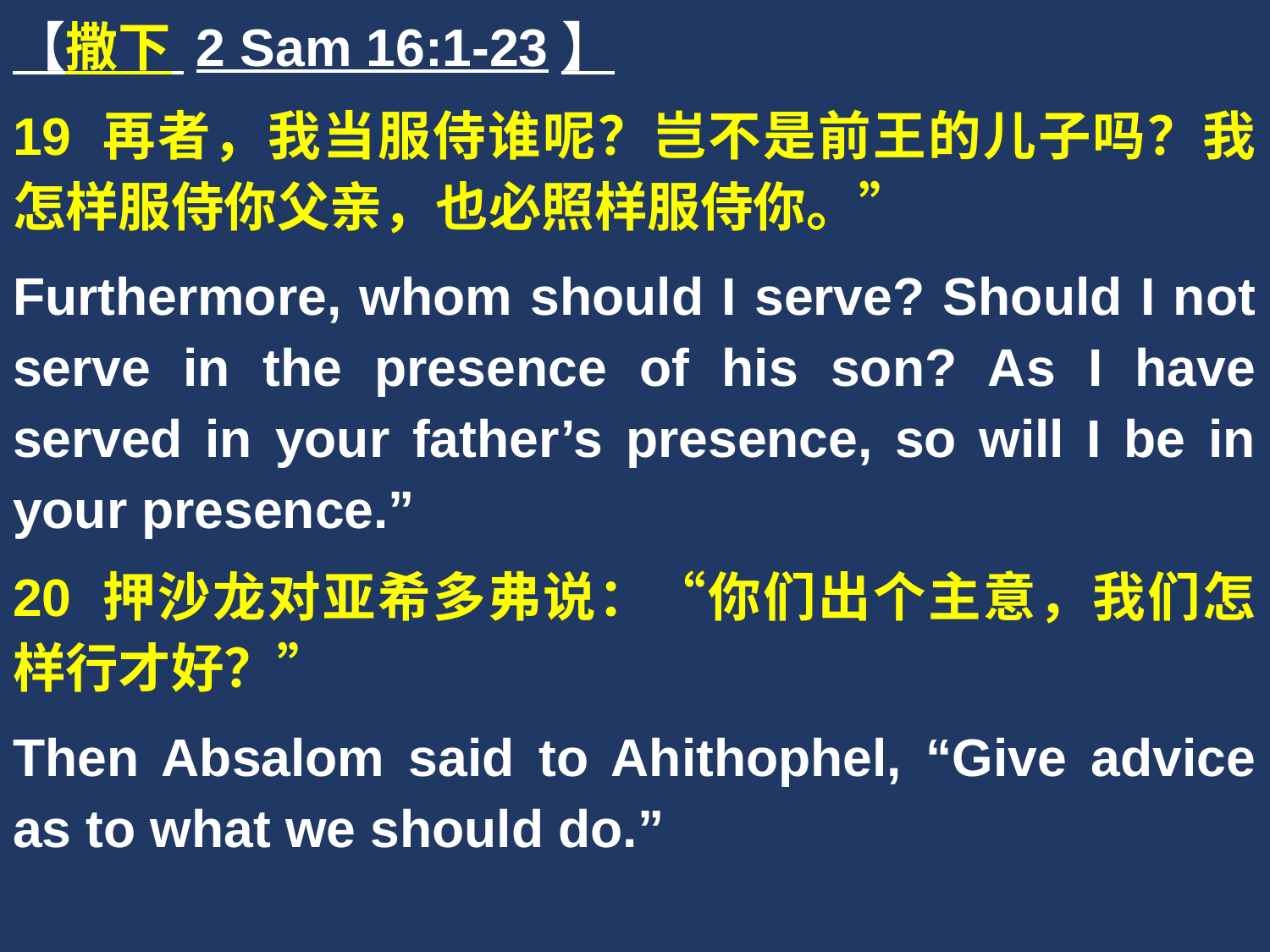

【撒下 2 Sam 16:1-23】
19 再者，我当服侍谁呢？岂不是前王的儿子吗？我怎样服侍你父亲，也必照样服侍你。”
Furthermore, whom should I serve? Should I not serve in the presence of his son? As I have served in your father’s presence, so will I be in your presence.”
20 押沙龙对亚希多弗说：“你们出个主意，我们怎样行才好？”
Then Absalom said to Ahithophel, “Give advice as to what we should do.”